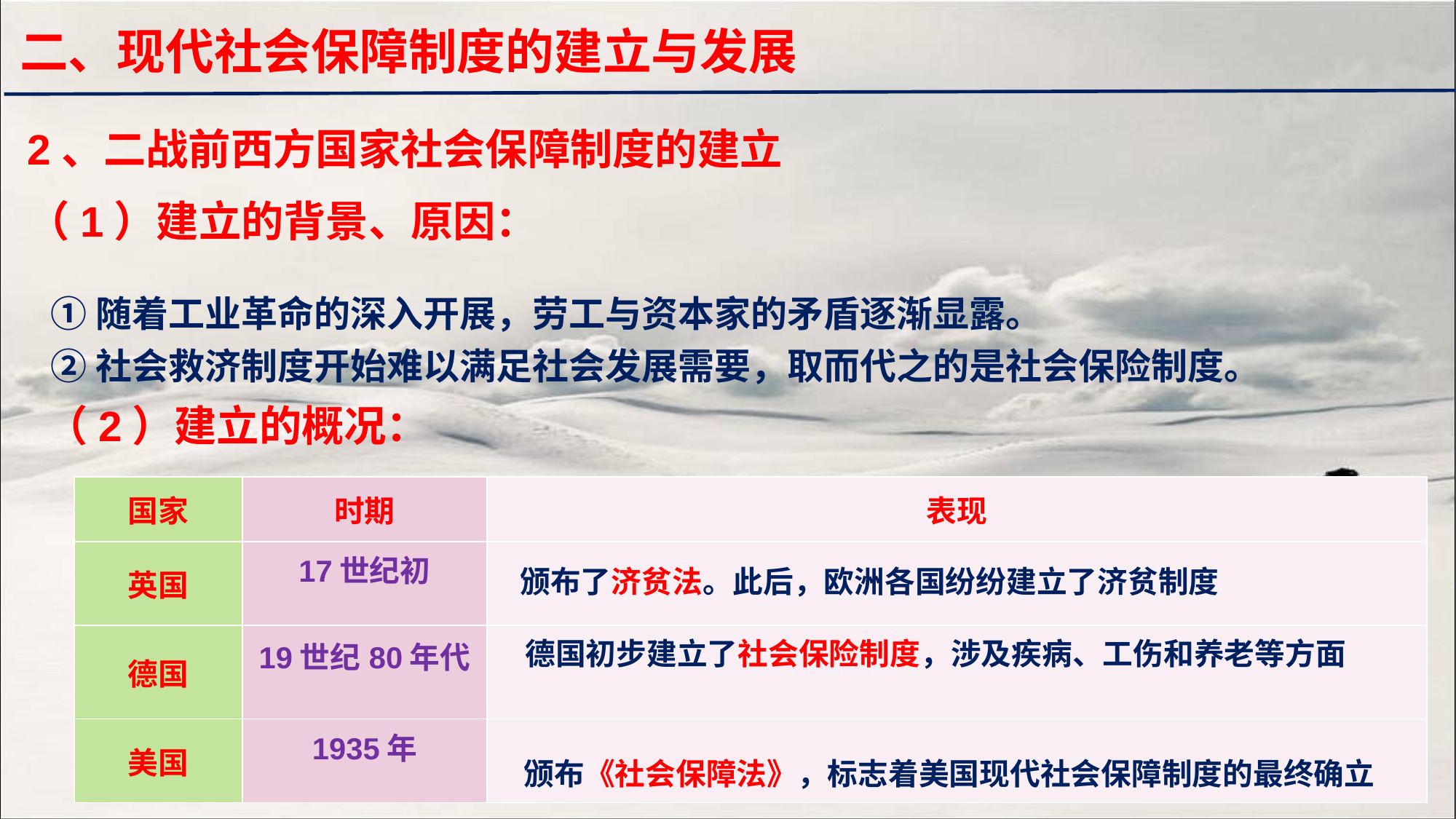

二、现代社会保障制度的建立与发展
2、二战前西方国家社会保障制度的建立
（1）建立的背景、原因：
①随着工业革命的深入开展，劳工与资本家的矛盾逐渐显露。
②社会救济制度开始难以满足社会发展需要，取而代之的是社会保险制度。
（2）建立的概况：
| 国家 | 时期 | 表现 |
| --- | --- | --- |
| 英国 | 17世纪初 |  |
| 德国 | 19世纪80年代 |  |
| 美国 | 1935年 |  |
颁布了济贫法。此后，欧洲各国纷纷建立了济贫制度
德国初步建立了社会保险制度，涉及疾病、工伤和养老等方面
颁布《社会保障法》，标志着美国现代社会保障制度的最终确立